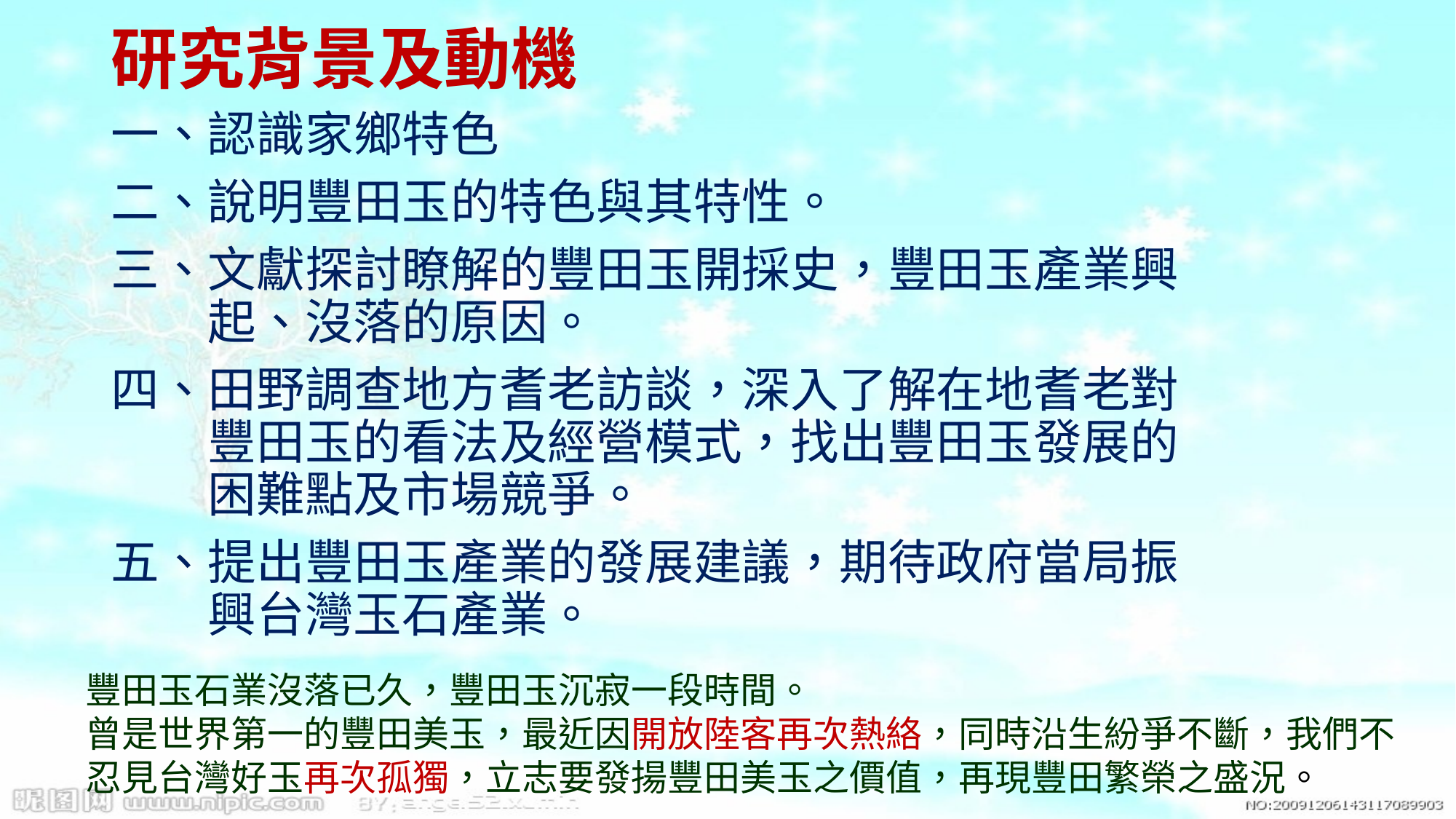

# 研究背景及動機
一、認識家鄉特色
二、說明豐田玉的特色與其特性。
三、文獻探討瞭解的豐田玉開採史，豐田玉產業興起、沒落的原因。
四、田野調查地方耆老訪談，深入了解在地耆老對豐田玉的看法及經營模式，找出豐田玉發展的困難點及市場競爭。
五、提出豐田玉產業的發展建議，期待政府當局振興台灣玉石產業。
豐田玉石業沒落已久，豐田玉沉寂一段時間。
曾是世界第一的豐田美玉，最近因開放陸客再次熱絡，同時沿生紛爭不斷，我們不忍見台灣好玉再次孤獨，立志要發揚豐田美玉之價值，再現豐田繁榮之盛況。